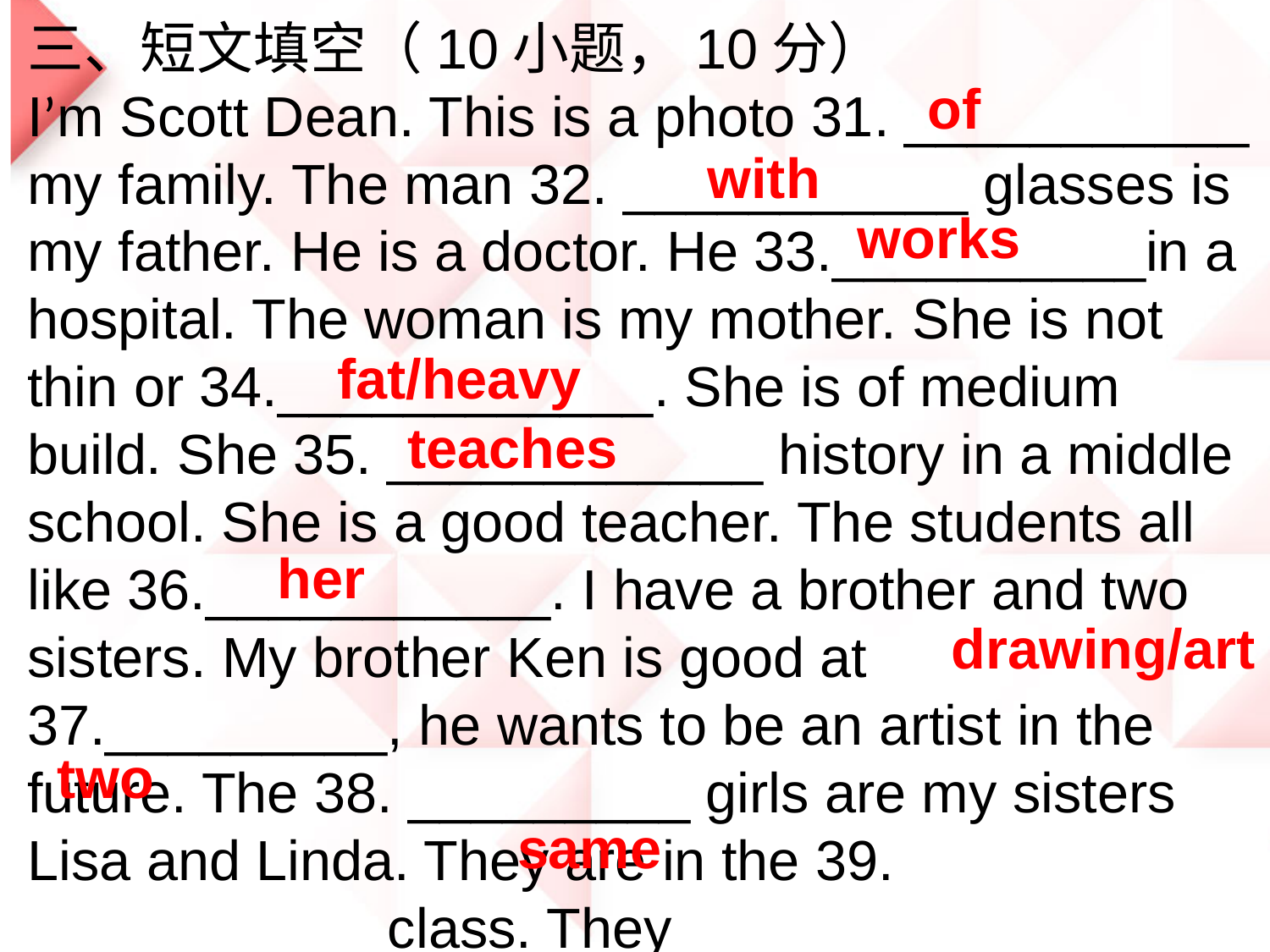

三、短文填空（10小题，10分）
I’m Scott Dean. This is a photo 31. ___________ my family. The man 32. ___________ glasses is my father. He is a doctor. He 33.__________in a hospital. The woman is my mother. She is not thin or 34.____________. She is of medium build. She 35. ____________ history in a middle school. She is a good teacher. The students all like 36.___________. I have a brother and two sisters. My brother Ken is good at 37._________, he wants to be an artist in the future. The 38. _________ girls are my sisters Lisa and Linda. They are in the 39. ___________ class. They
of
with
works
fat/heavy
teaches
her
drawing/art
two
same